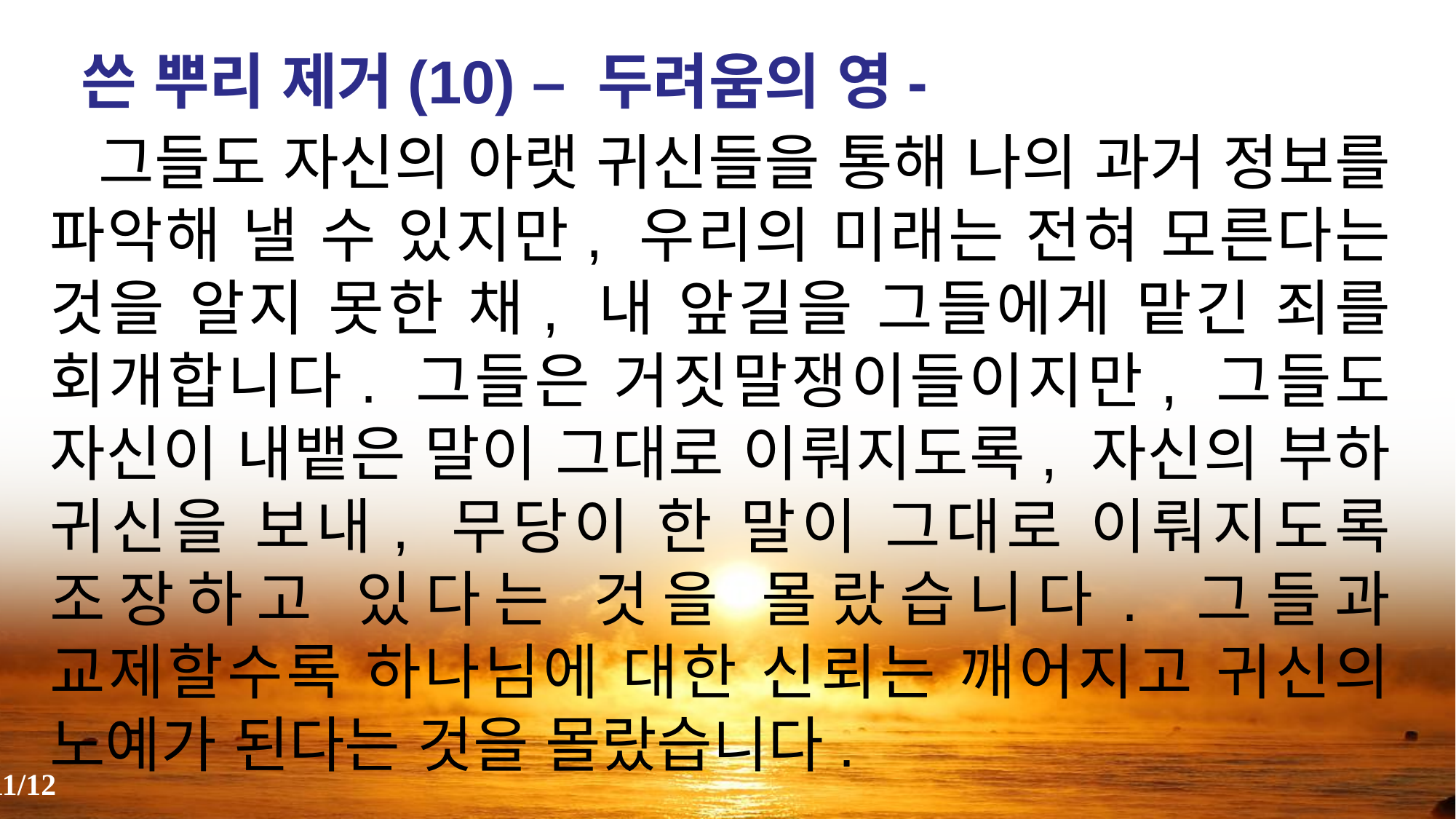

쓴 뿌리 제거(10) – 두려움의 영-
  그들도 자신의 아랫 귀신들을 통해 나의 과거 정보를 파악해 낼 수 있지만, 우리의 미래는 전혀 모른다는 것을 알지 못한 채, 내 앞길을 그들에게 맡긴 죄를 회개합니다. 그들은 거짓말쟁이들이지만, 그들도 자신이 내뱉은 말이 그대로 이뤄지도록, 자신의 부하 귀신을 보내, 무당이 한 말이 그대로 이뤄지도록 조장하고 있다는 것을 몰랐습니다. 그들과 교제할수록 하나님에 대한 신뢰는 깨어지고 귀신의 노예가 된다는 것을 몰랐습니다.